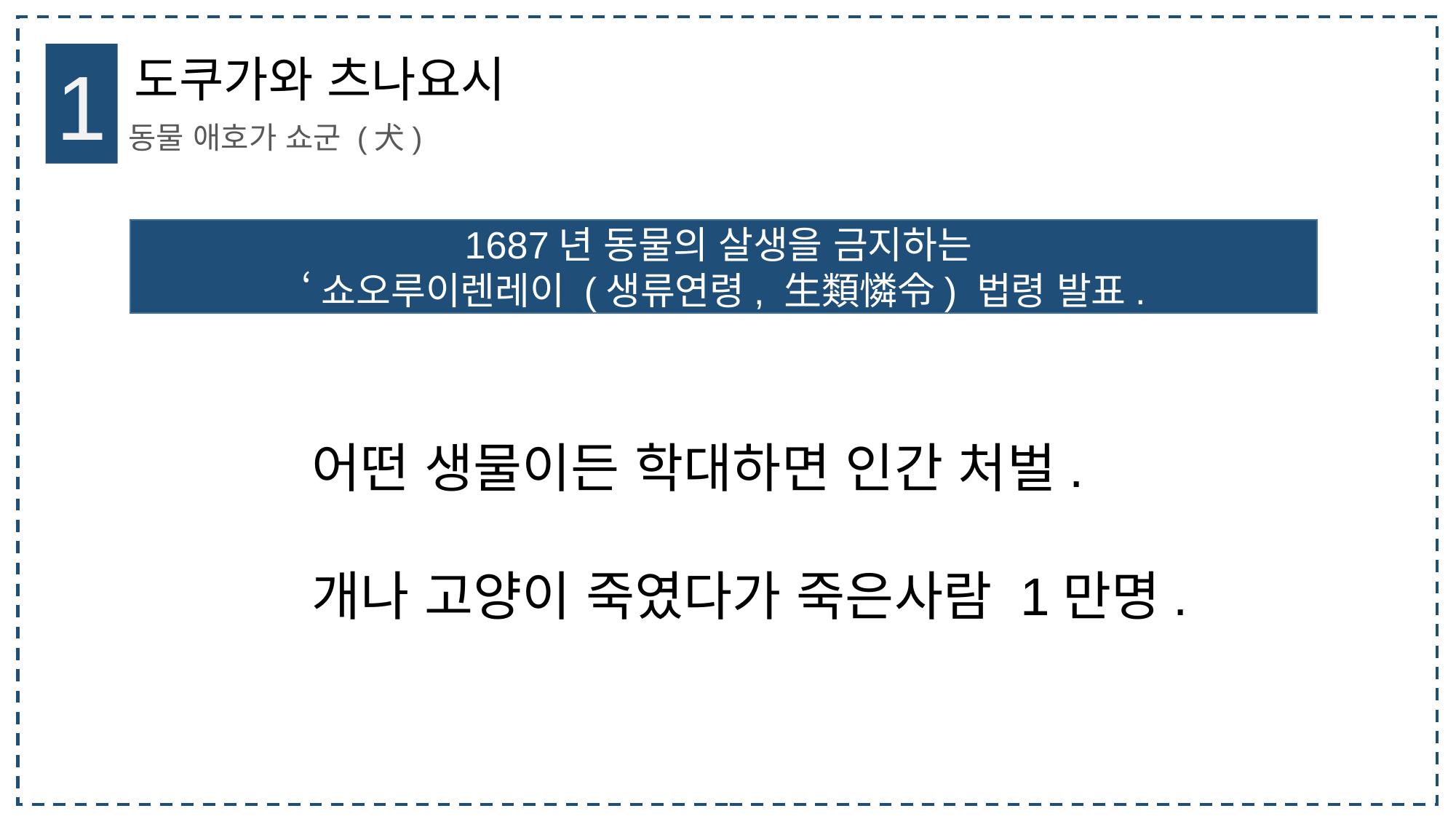

1
도쿠가와 츠나요시
동물 애호가 쇼군 (犬)
1687년 동물의 살생을 금지하는
‘쇼오루이렌레이 (생류연령, 生類憐令) 법령 발표.

어떤 생물이든 학대하면 인간 처벌.

개나 고양이 죽였다가 죽은사람 1만명.